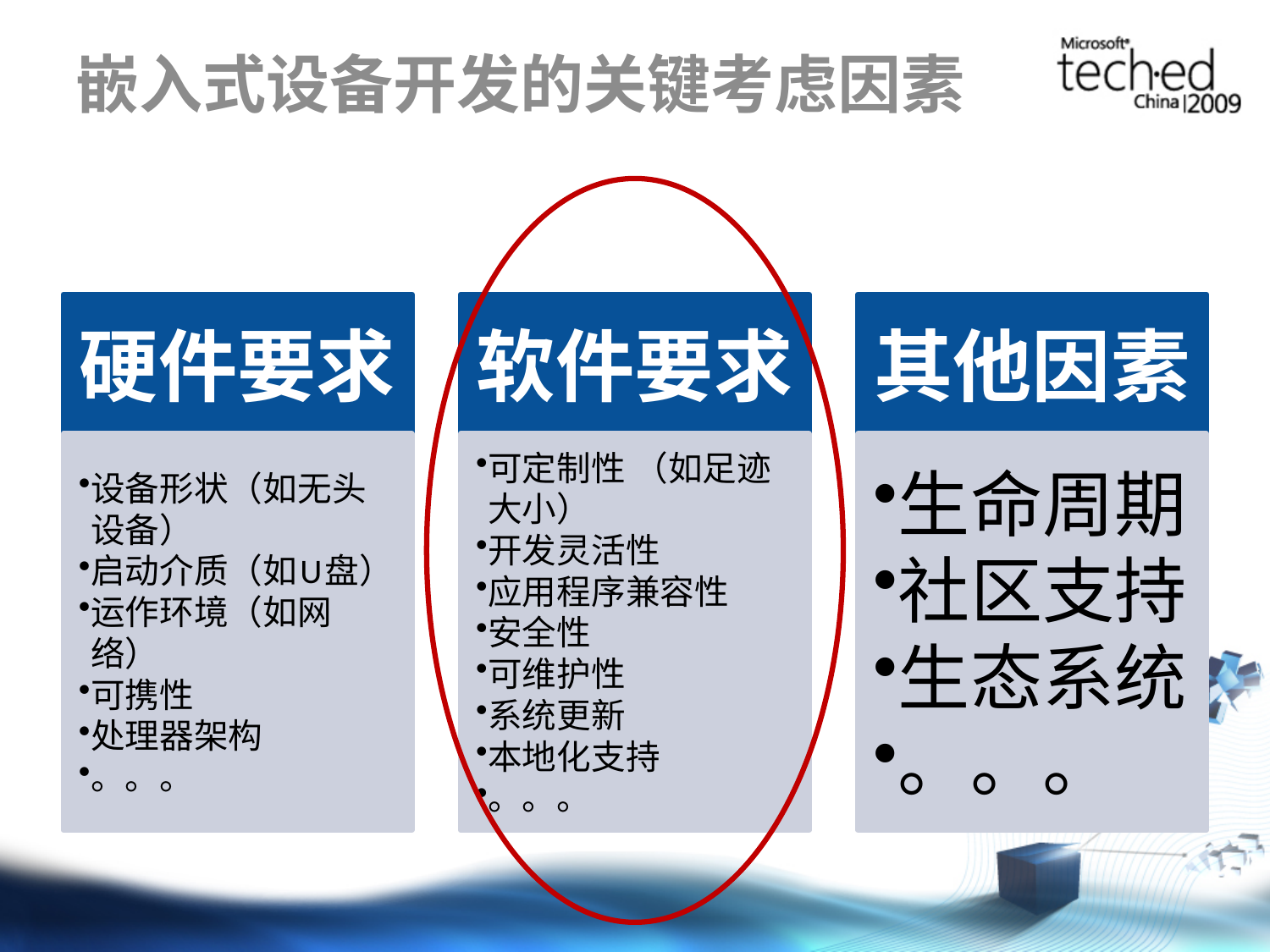

# 嵌入式设备开发的关键考虑因素

硬件要求
设备形状（如无头设备）
运作环境（如网络）
可携性
处理器架构
软件要求
可定制性 （如足迹大小）
开发灵活性
可维护性
系统更新
本地化支持
。。。
其他因素
生命周期
社区支持
生态系统
。。。
启动介质（如U盘）
。。。
应用程序兼容性
安全性